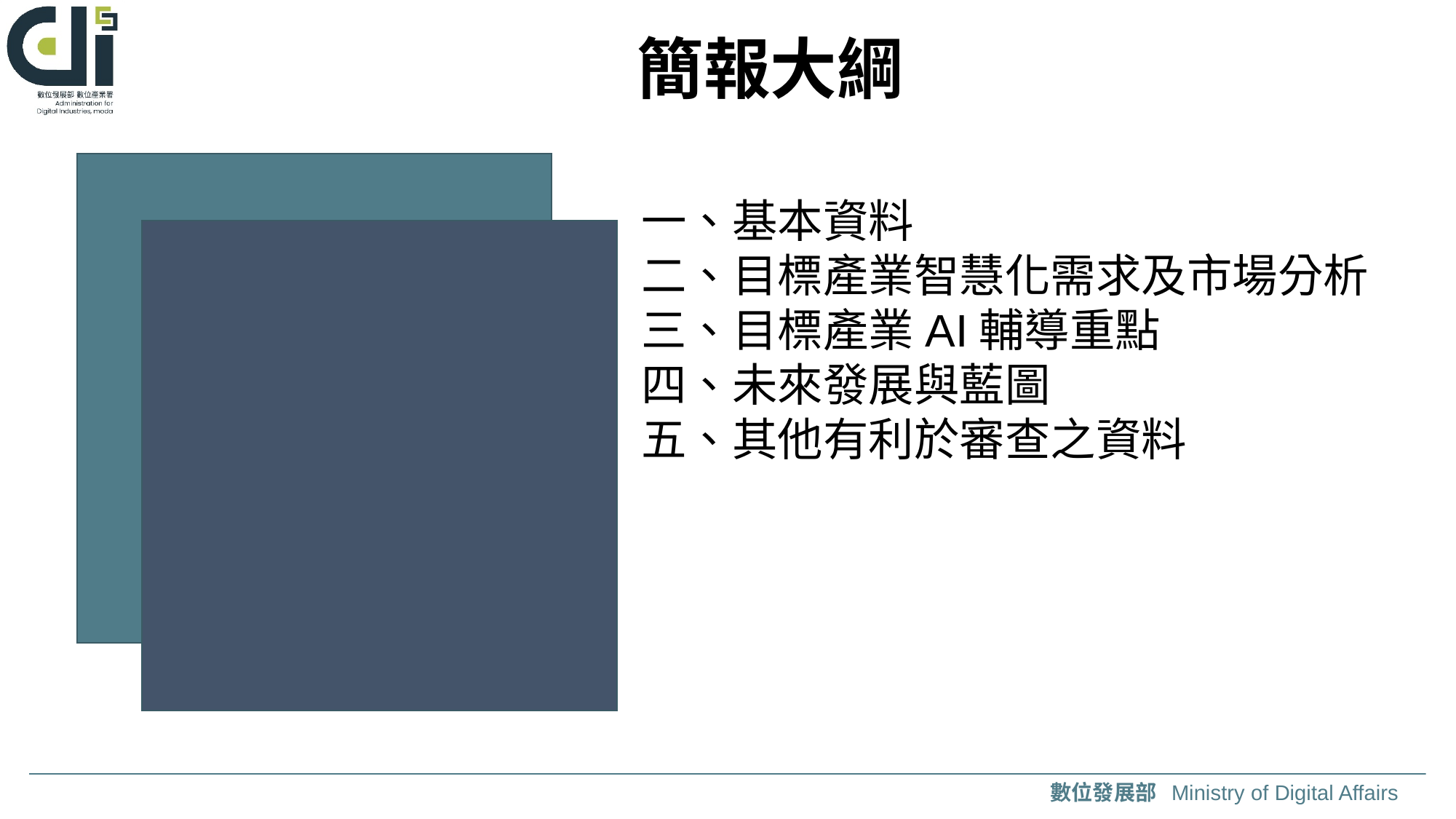

# 簡報大綱

一、基本資料
二、目標產業智慧化需求及市場分析
三、目標產業AI輔導重點
四、未來發展與藍圖
五、其他有利於審查之資料